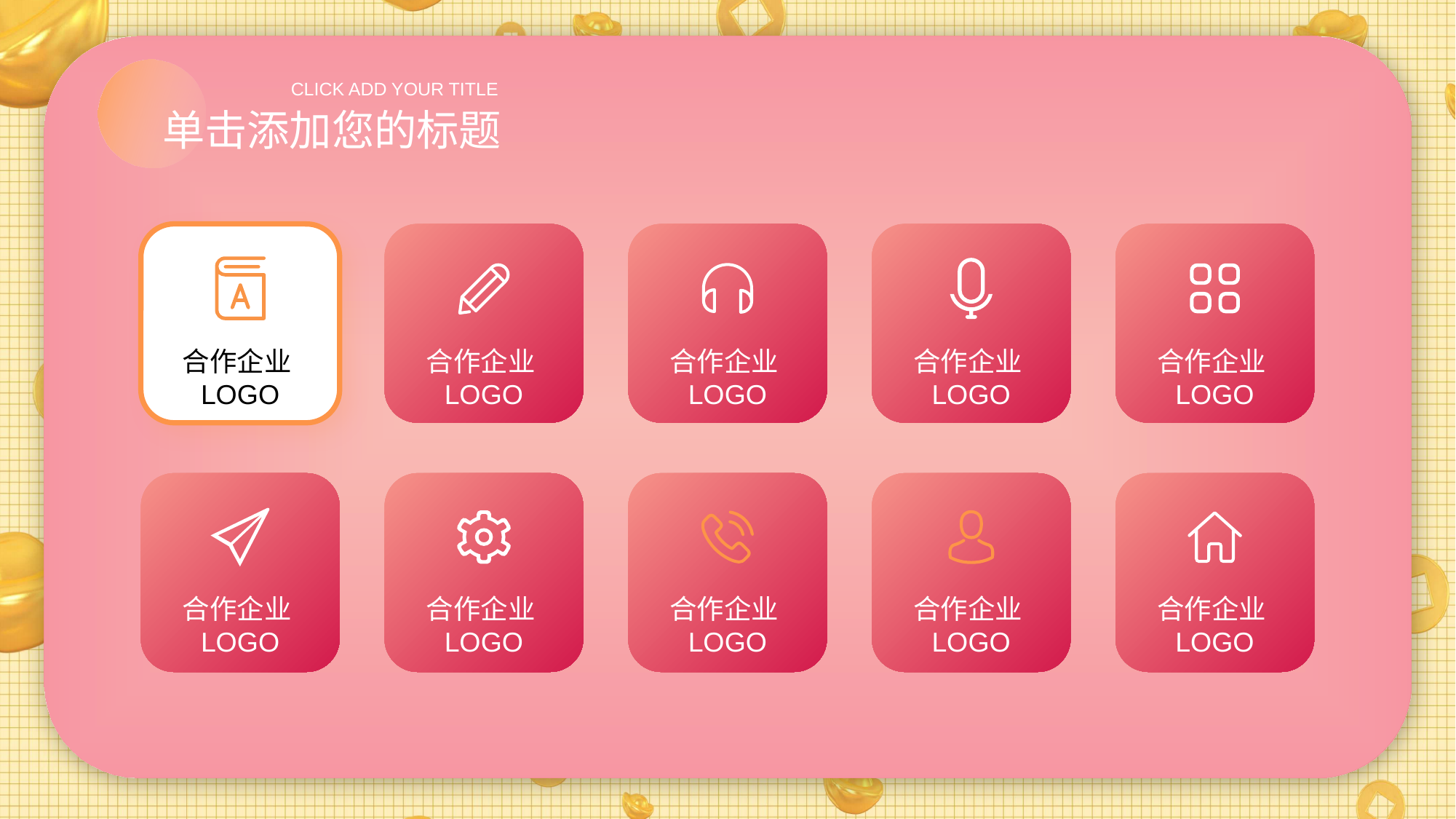

合作企业LOGO
合作企业LOGO
合作企业LOGO
合作企业LOGO
合作企业LOGO

合作企业LOGO
合作企业LOGO
合作企业LOGO
合作企业LOGO
合作企业LOGO